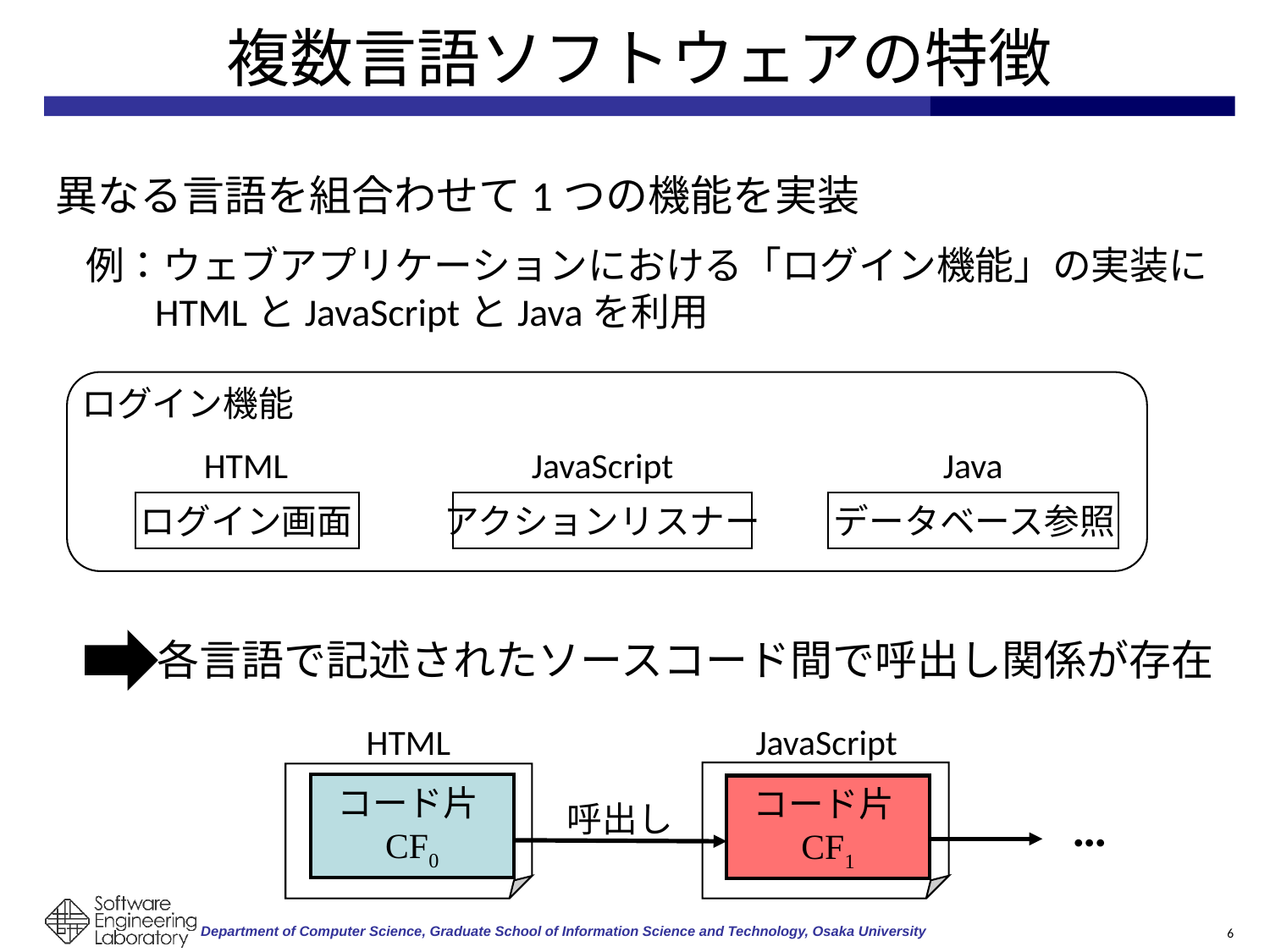

# 複数言語ソフトウェアの特徴
異なる言語を組合わせて1つの機能を実装
例：ウェブアプリケーションにおける「ログイン機能」の実装に
        HTMLとJavaScriptとJavaを利用

ログイン機能
HTML
JavaScript
Java

アクションリスナー

データベース参照
ログイン画面
各言語で記述されたソースコード間で呼出し関係が存在

HTML
JavaScript

呼出し
…
コード片CF0
コード片CF1
6